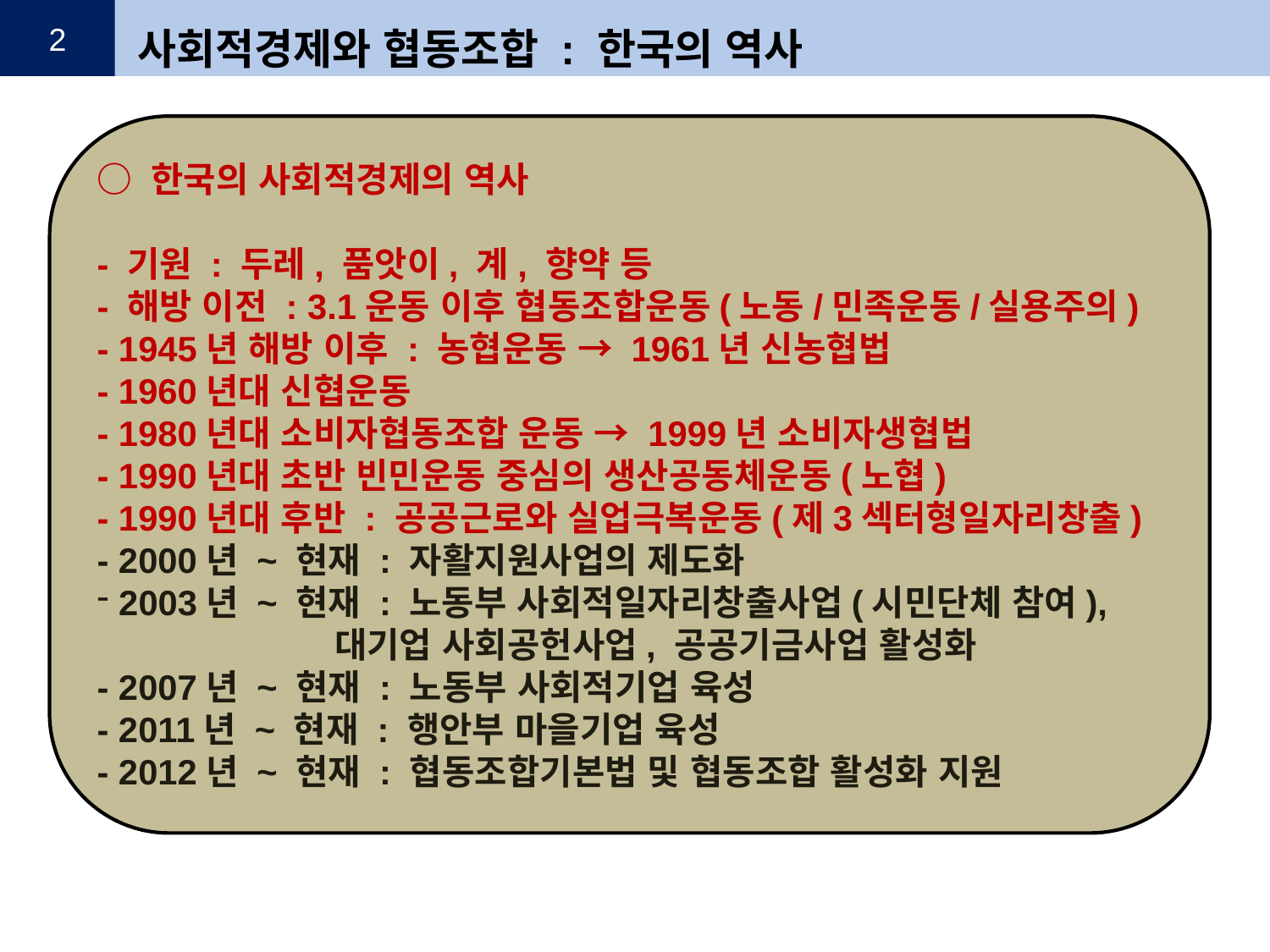

2

사회적경제와 협동조합 : 한국의 역사
○ 한국의 사회적경제의 역사

- 기원 : 두레, 품앗이, 계, 향약 등
- 해방 이전 : 3.1운동 이후 협동조합운동(노동/민족운동/실용주의)
- 1945년 해방 이후 : 농협운동 → 1961년 신농협법
- 1960년대 신협운동
- 1980년대 소비자협동조합 운동 → 1999년 소비자생협법
- 1990년대 초반 빈민운동 중심의 생산공동체운동(노협)
- 1990년대 후반 : 공공근로와 실업극복운동(제3섹터형일자리창출)
- 2000년 ~ 현재 : 자활지원사업의 제도화
 2003년 ~ 현재 : 노동부 사회적일자리창출사업(시민단체 참여),
                       대기업 사회공헌사업, 공공기금사업 활성화
- 2007년 ~ 현재 : 노동부 사회적기업 육성
- 2011년 ~ 현재 : 행안부 마을기업 육성
- 2012년 ~ 현재 : 협동조합기본법 및 협동조합 활성화 지원